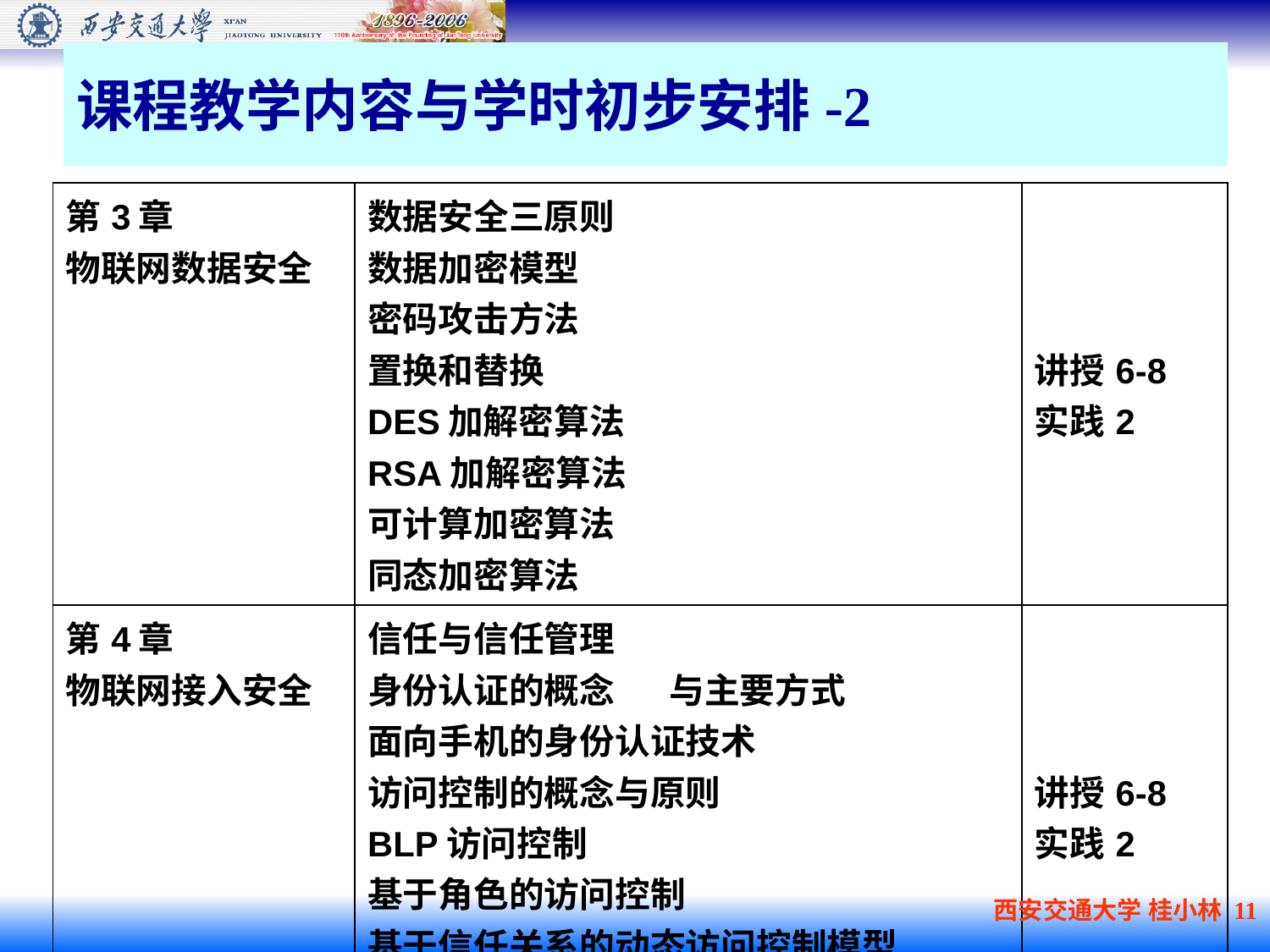

# 课程教学内容与学时初步安排-2
| 第3章 物联网数据安全 | 数据安全三原则 数据加密模型 密码攻击方法 置换和替换 DES加解密算法 RSA加解密算法 可计算加密算法 同态加密算法 | 讲授6-8 实践2 |
| --- | --- | --- |
| 第4章 物联网接入安全 | 信任与信任管理 身份认证的概念 与主要方式 面向手机的身份认证技术 访问控制的概念与原则 BLP访问控制 基于角色的访问控制 基于信任关系的动态访问控制模型 基于信任关系的动态服务授权 | 讲授6-8 实践2 |
西安交通大学 桂小林 11